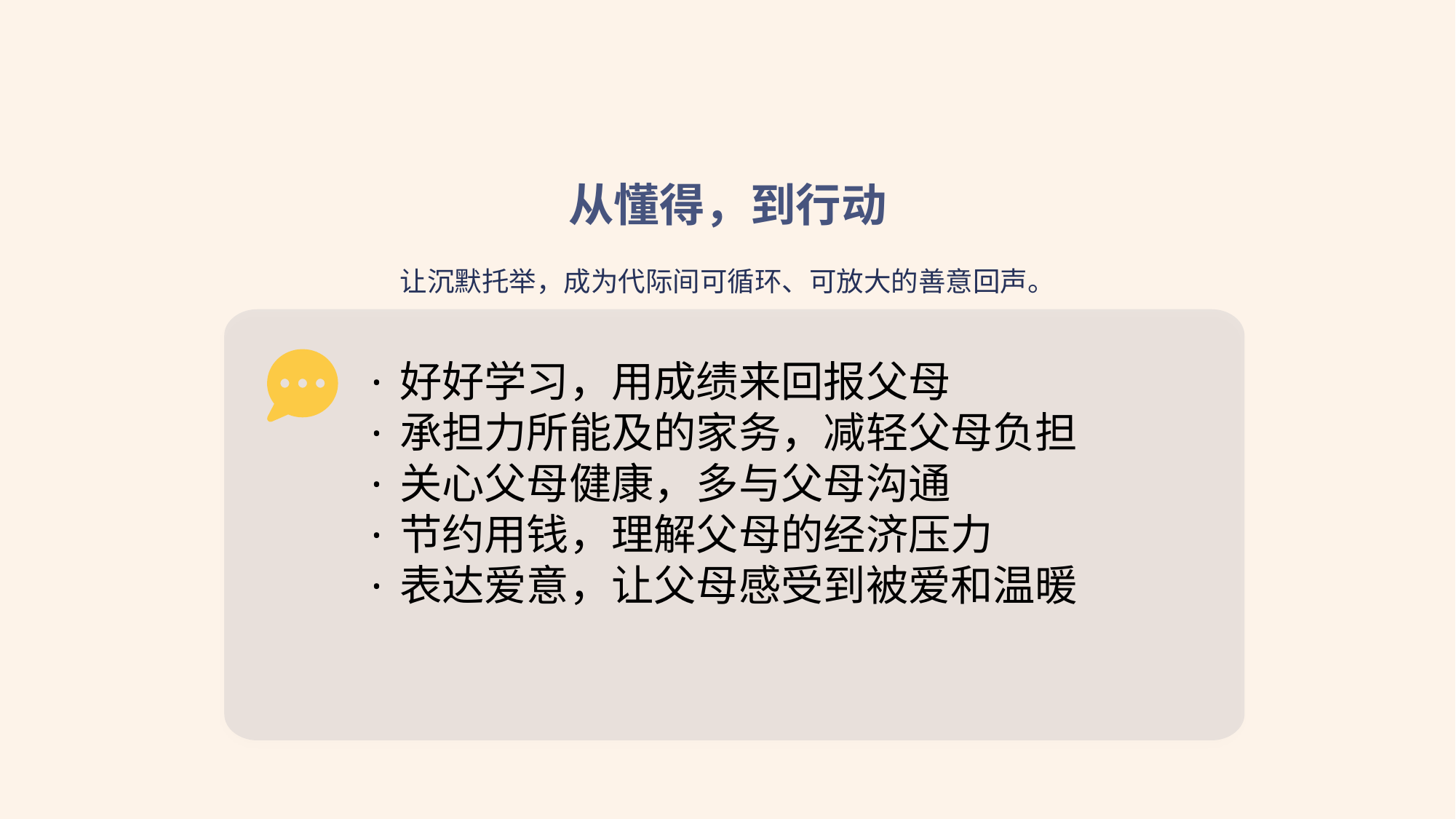

从懂得，到行动
让沉默托举，成为代际间可循环、可放大的善意回声。

·好好学习，用成绩来回报父母
·承担力所能及的家务，减轻父母负担
·关心父母健康，多与父母沟通
·节约用钱，理解父母的经济压力
·表达爱意，让父母感受到被爱和温暖